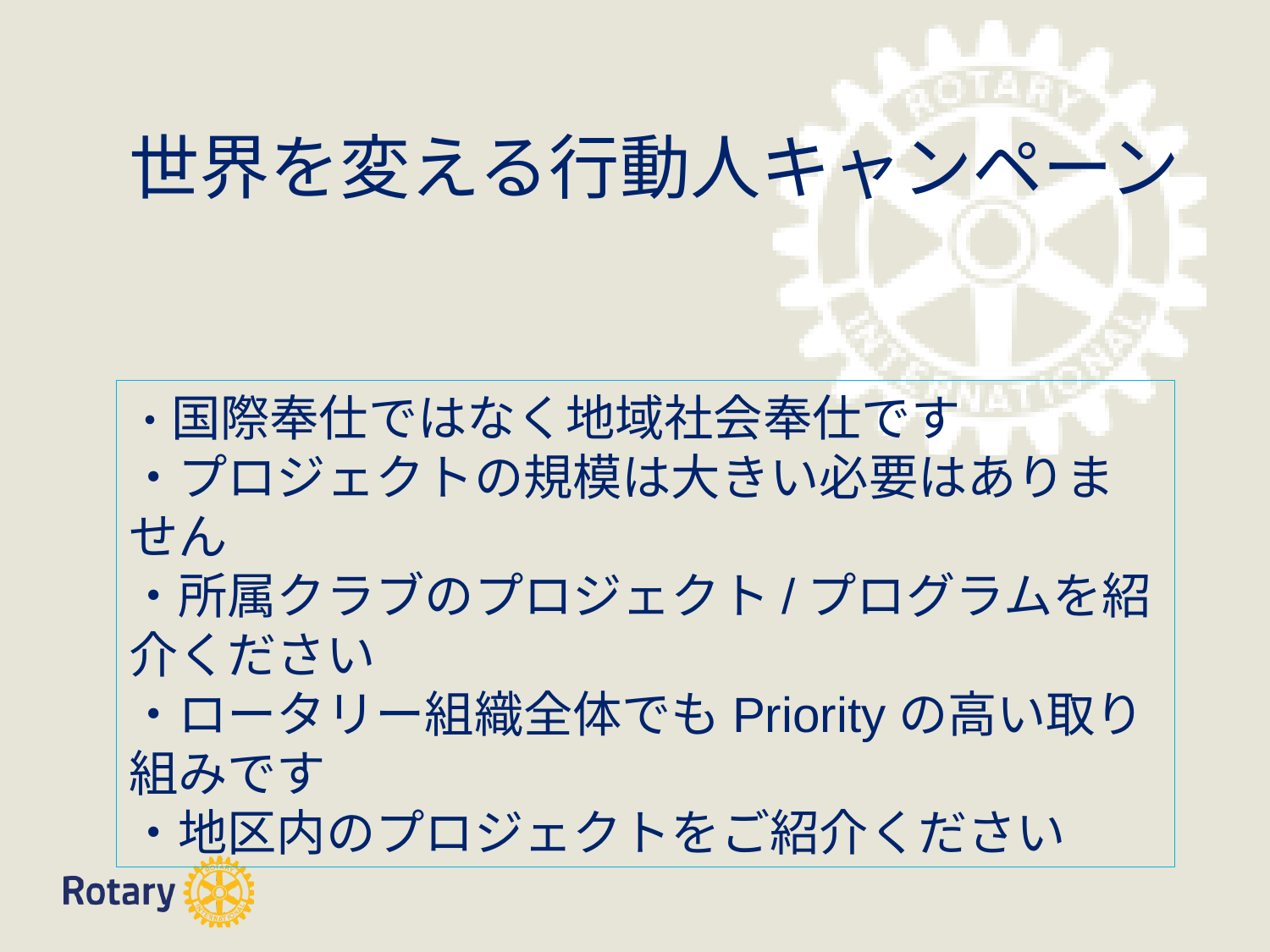

世界を変える行動人キャンペーン
・国際奉仕ではなく地域社会奉仕です
・プロジェクトの規模は大きい必要はありません
・所属クラブのプロジェクト/プログラムを紹介ください
・ロータリー組織全体でもPriorityの高い取り組みです
・地区内のプロジェクトをご紹介ください